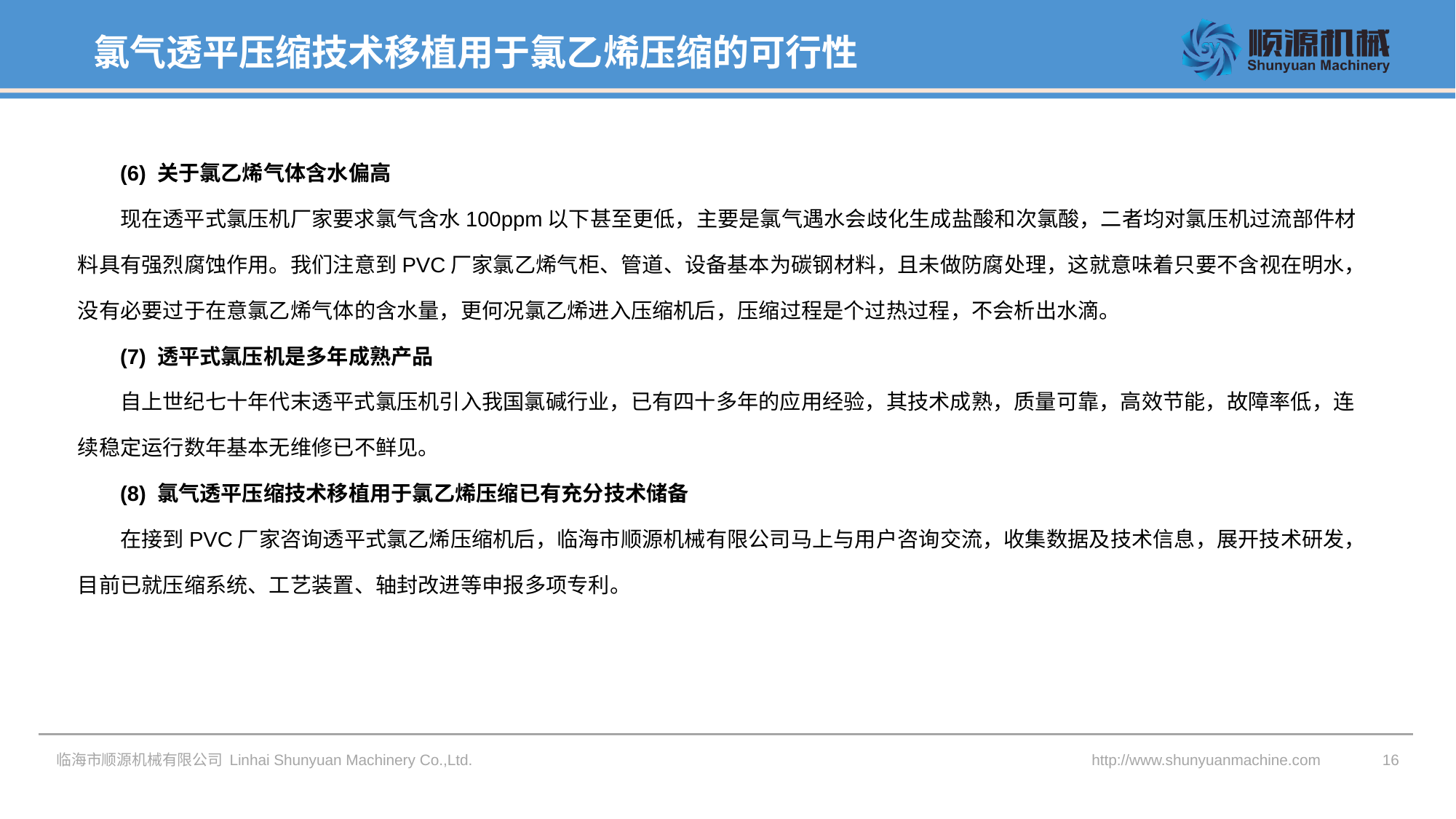

氯气透平压缩技术移植用于氯乙烯压缩的可行性
(6) 关于氯乙烯气体含水偏高
现在透平式氯压机厂家要求氯气含水100ppm以下甚至更低，主要是氯气遇水会歧化生成盐酸和次氯酸，二者均对氯压机过流部件材料具有强烈腐蚀作用。我们注意到PVC厂家氯乙烯气柜、管道、设备基本为碳钢材料，且未做防腐处理，这就意味着只要不含视在明水，没有必要过于在意氯乙烯气体的含水量，更何况氯乙烯进入压缩机后，压缩过程是个过热过程，不会析出水滴。
(7) 透平式氯压机是多年成熟产品
自上世纪七十年代末透平式氯压机引入我国氯碱行业，已有四十多年的应用经验，其技术成熟，质量可靠，高效节能，故障率低，连续稳定运行数年基本无维修已不鲜见。
(8) 氯气透平压缩技术移植用于氯乙烯压缩已有充分技术储备
在接到PVC厂家咨询透平式氯乙烯压缩机后，临海市顺源机械有限公司马上与用户咨询交流，收集数据及技术信息，展开技术研发，目前已就压缩系统、工艺装置、轴封改进等申报多项专利。